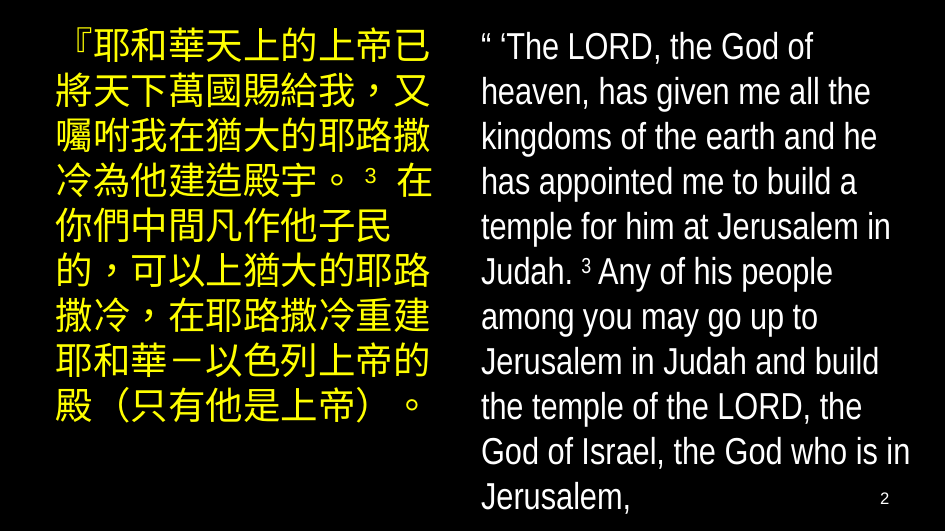

『耶和華天上的上帝已將天下萬國賜給我，又囑咐我在猶大的耶路撒冷為他建造殿宇。3 在你們中間凡作他子民的，可以上猶大的耶路撒冷，在耶路撒冷重建耶和華－以色列上帝的殿（只有他是上帝）。
“ ‘The Lord, the God of heaven, has given me all the kingdoms of the earth and he has appointed me to build a temple for him at Jerusalem in Judah. 3 Any of his people among you may go up to Jerusalem in Judah and build the temple of the Lord, the God of Israel, the God who is in Jerusalem,
2